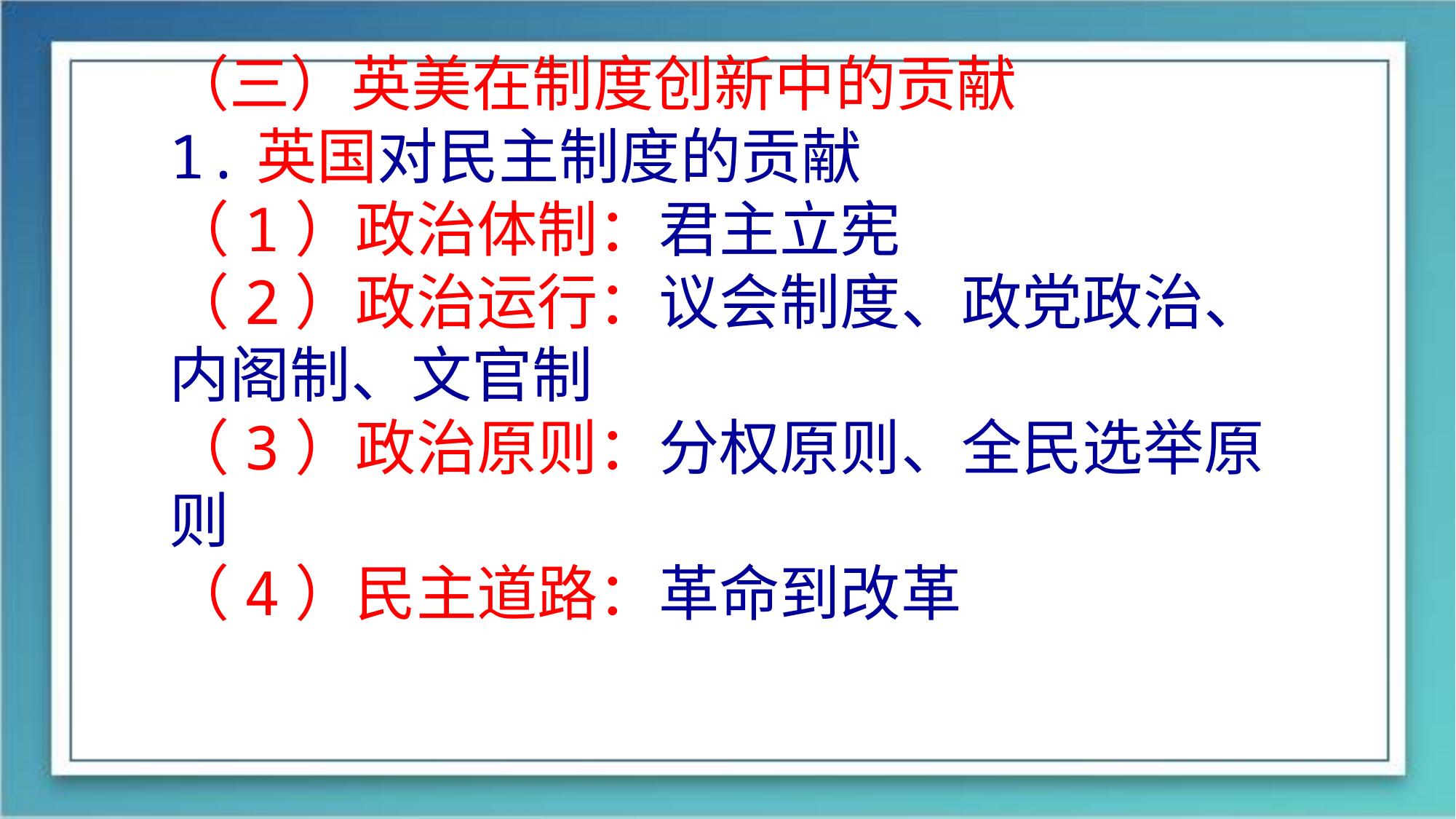

（三）英美在制度创新中的贡献
1.英国对民主制度的贡献
（1）政治体制：君主立宪
（2）政治运行：议会制度、政党政治、内阁制、文官制
（3）政治原则：分权原则、全民选举原则
（4）民主道路：革命到改革